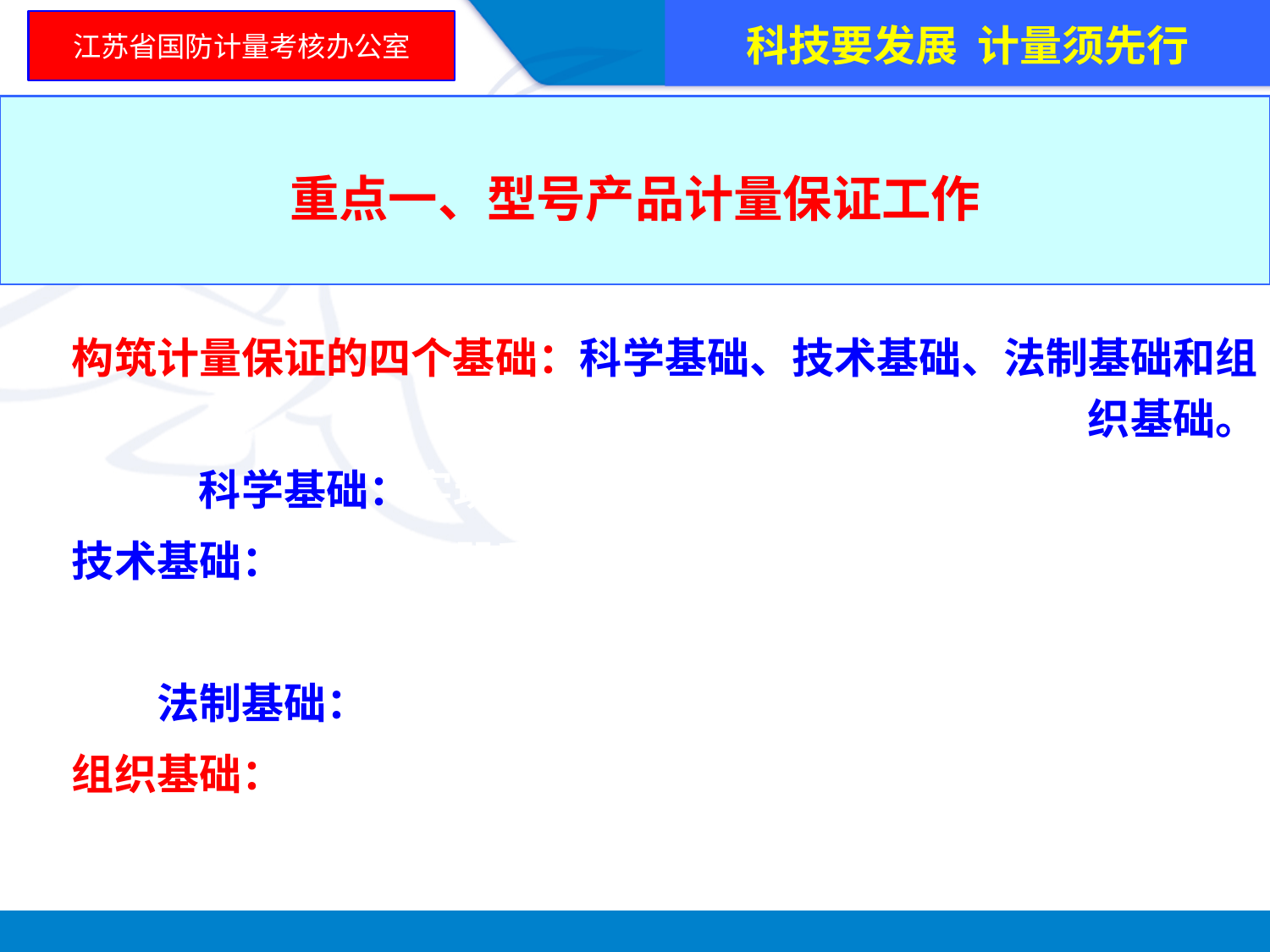

科技要发展  计量须先行
江苏省国防计量考核办公室
重点一、型号产品计量保证工作

    构筑计量保证的四个基础：科学基础、技术基础、法制基础和组织基础。
    科学基础：实现准确测量的各种方法和手段的理论基础。
    技术基础：包括标准器系统、量值传递系统、新型测量仪器的研发系统。
    法制基础：涉及计量工作的法律、法规、标准、技术规范。
    组织基础：计量管理机构、计量技术机构、计量技术和管理干部队伍。